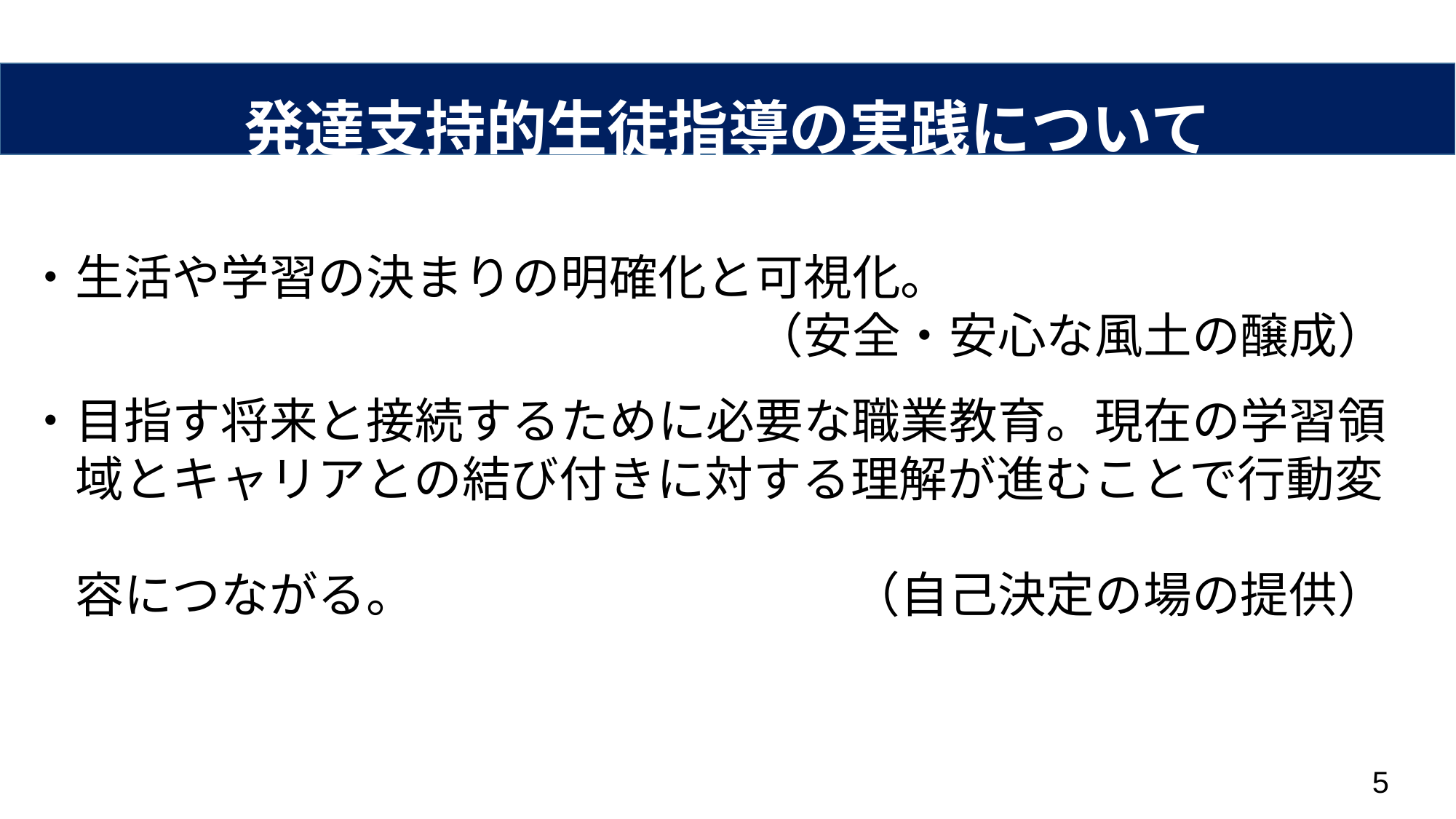

発達支持的生徒指導の実践について
・生活や学習の決まりの明確化と可視化。
　　　　　　　　　　　　　　　（安全・安心な風土の醸成）

・目指す将来と接続するために必要な職業教育。現在の学習領
　域とキャリアとの結び付きに対する理解が進むことで行動変
　容につながる。　　　　　　　　　（自己決定の場の提供）
5